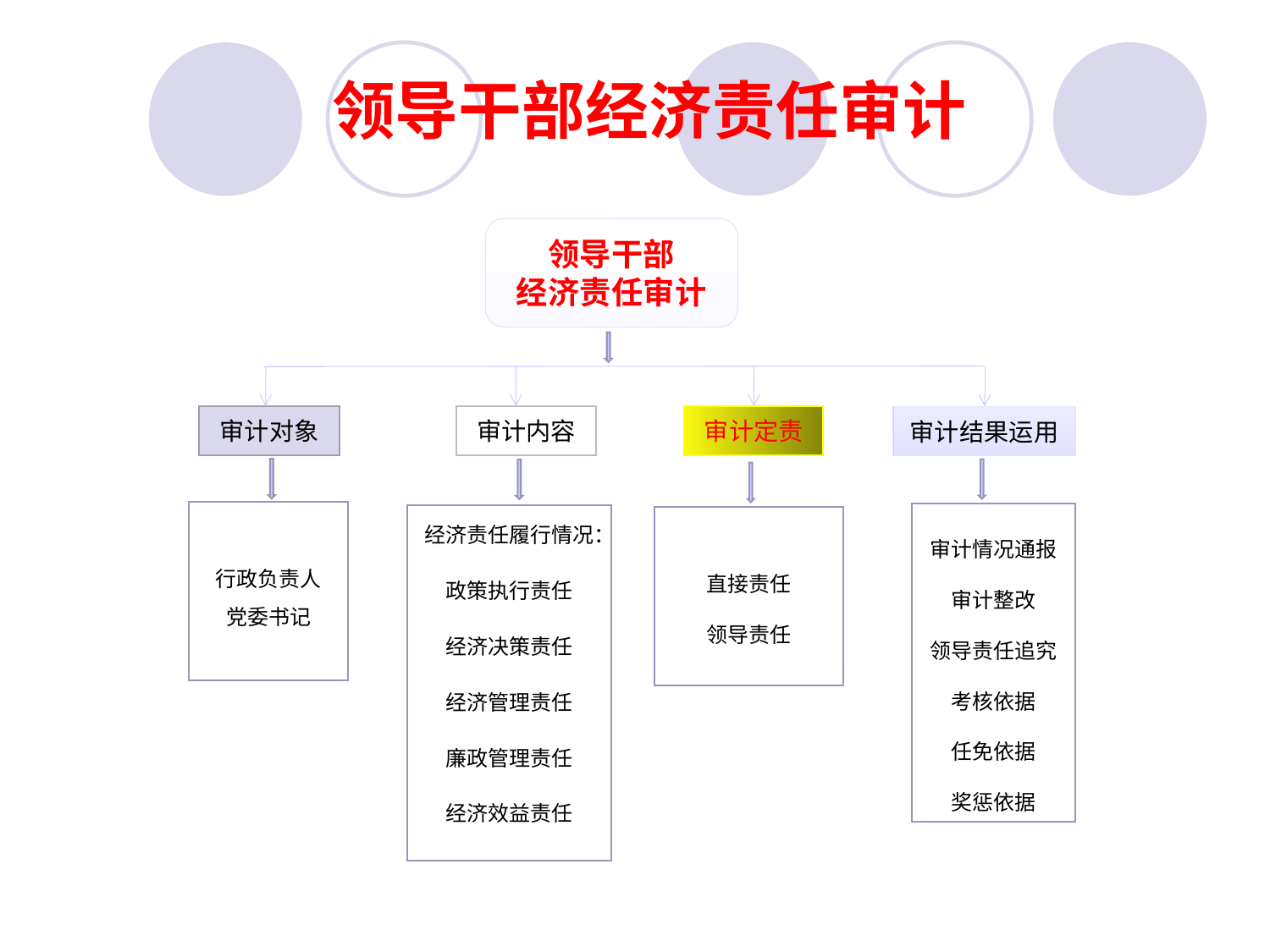

领导干部经济责任审计
领导干部
经济责任审计

审计对象
审计内容
审计定责
审计结果运用

行政负责人
党委书记
审计情况通报
审计整改
领导责任追究
考核依据
任免依据
奖惩依据

经济责任履行情况：
政策执行责任
经济决策责任
经济管理责任
廉政管理责任
经济效益责任

直接责任
领导责任